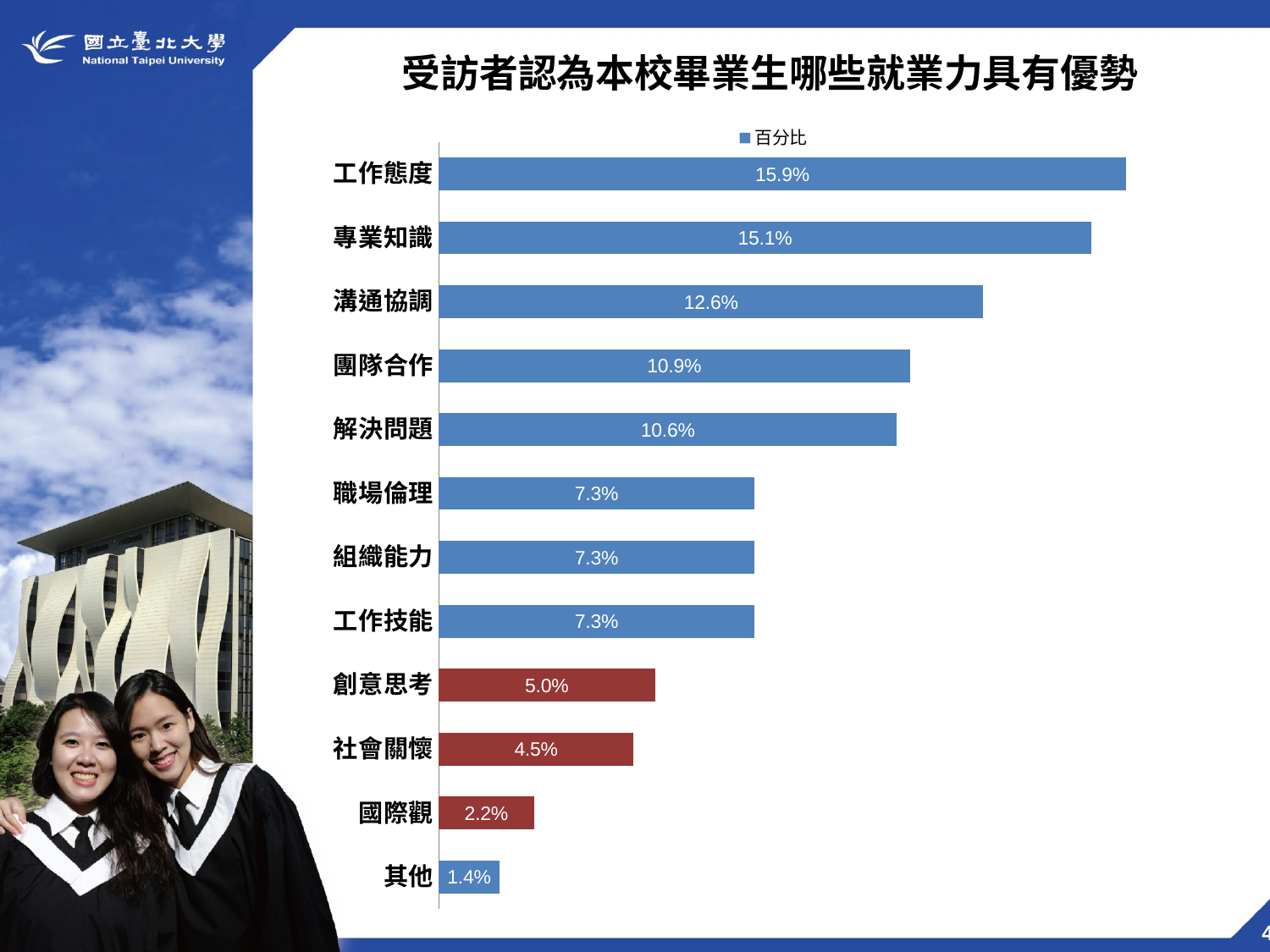

受訪者認為本校畢業生哪些就業力具有優勢

### Chart

| Category | 百分比 |
|---|---|
| 其他 | 0.014 |
| 國際觀 | 0.022 |
| 社會關懷 | 0.045000000000000005 |
| 創意思考 | 0.05 |
| 工作技能 | 0.07300000000000001 |
| 組織能力 | 0.07300000000000001 |
| 職場倫理 | 0.07300000000000001 |
| 解決問題 | 0.10600000000000001 |
| 團隊合作 | 0.10900000000000001 |
| 溝通協調 | 0.126 |
| 專業知識 | 0.15100000000000002 |
| 工作態度 | 0.15900000000000003 |
4